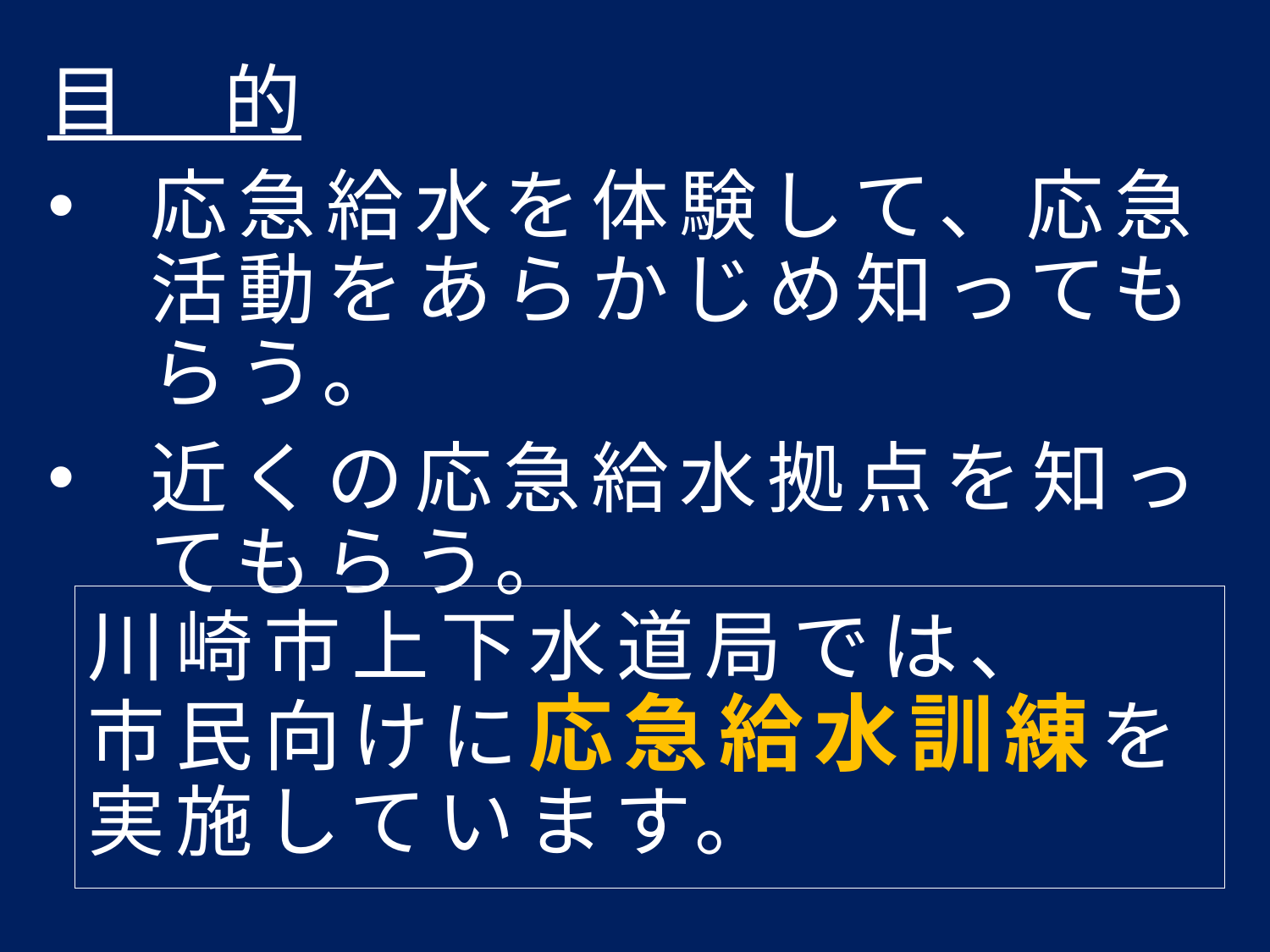

目　的
応急給水を体験して、応急活動をあらかじめ知ってもらう。
近くの応急給水拠点を知ってもらう。
川崎市上下水道局では、
市民向けに応急給水訓練を
実施しています。